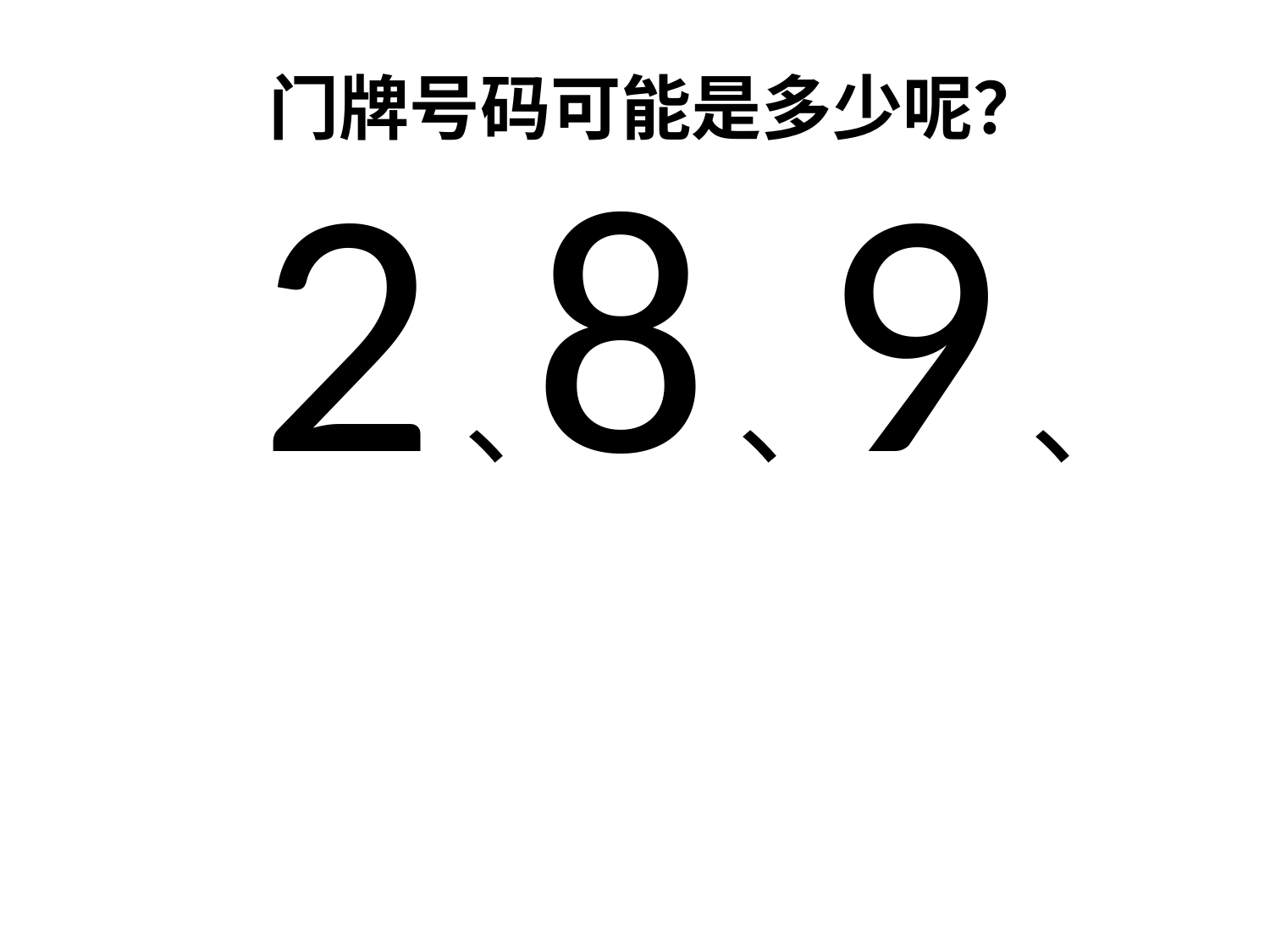

门牌号码可能是多少呢？
2
8
9
、
、
、